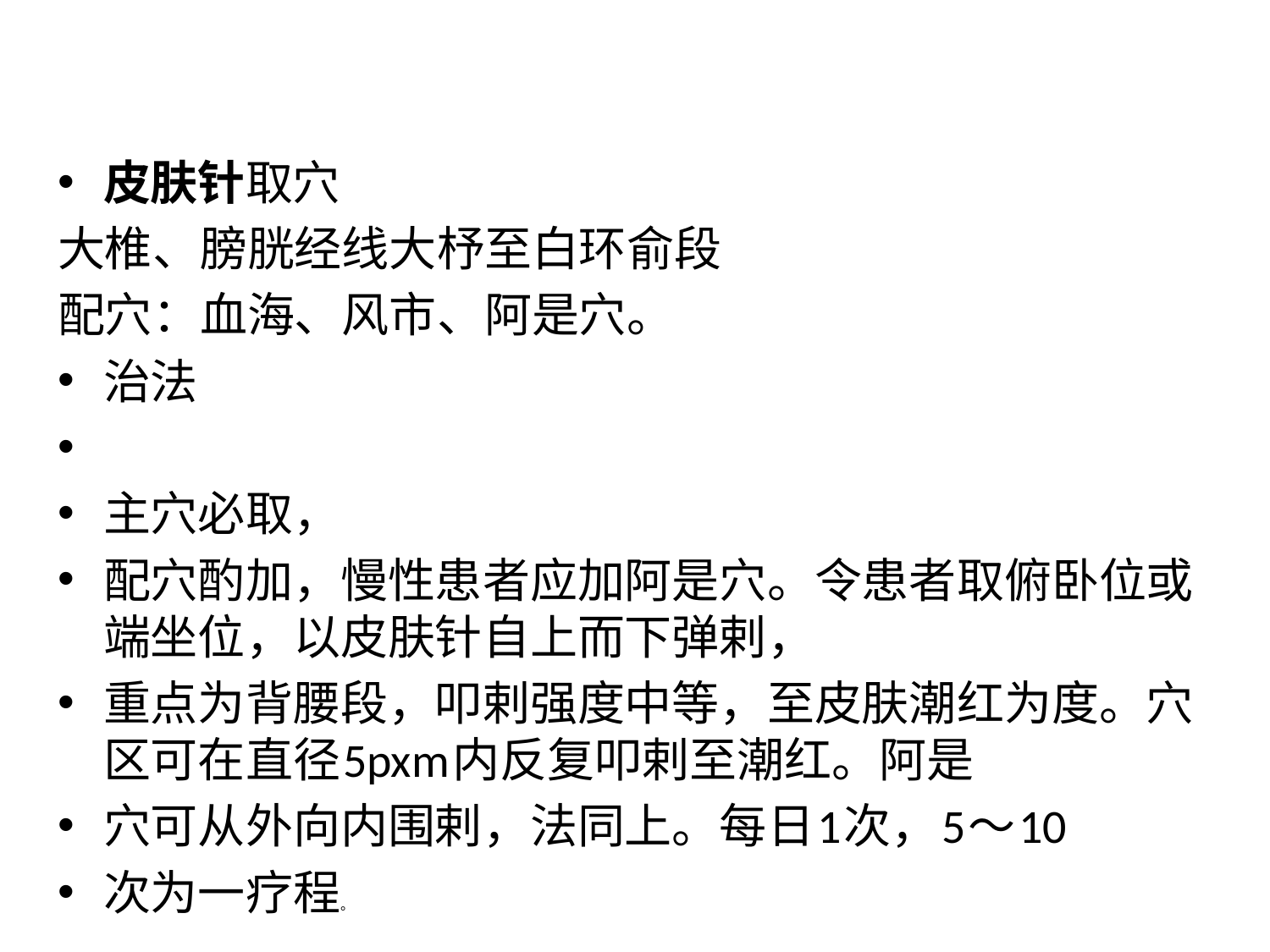

#
皮肤针取穴
大椎、膀胱经线大杼至白环俞段
配穴：血海、风市、阿是穴。
治法

主穴必取，
配穴酌加，慢性患者应加阿是穴。令患者取俯卧位或端坐位，以皮肤针自上而下弹剌，
重点为背腰段，叩剌强度中等，至皮肤潮红为度。穴区可在直径5pxm内反复叩剌至潮红。阿是
穴可从外向内围剌，法同上。每日1次，5～10
次为一疗程。